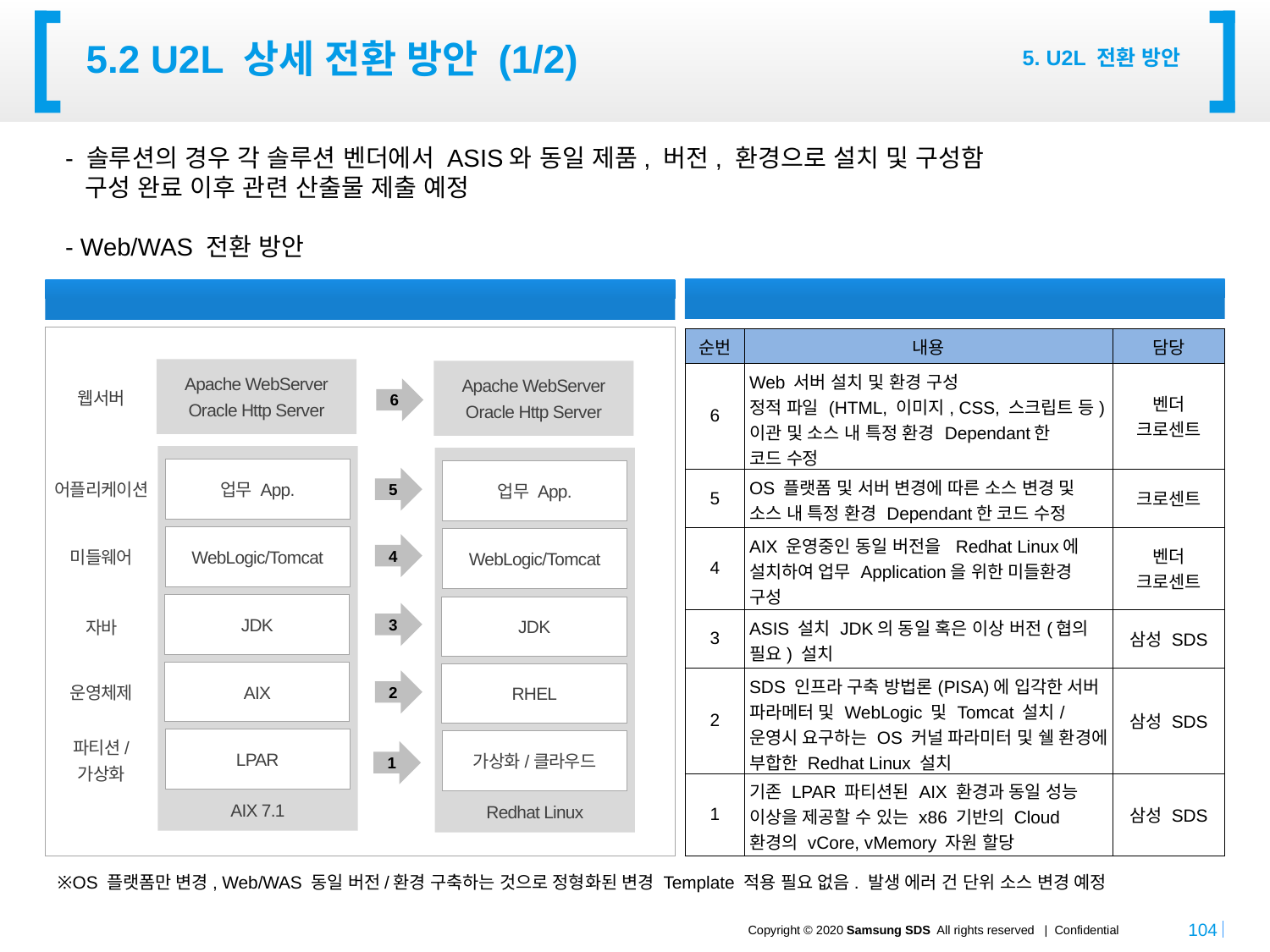

# 5.2 U2L 상세 전환 방안 (1/2)
5. U2L 전환 방안
- 솔루션의 경우 각 솔루션 벤더에서 ASIS와 동일 제품, 버전, 환경으로 설치 및 구성함
  구성 완료 이후 관련 산출물 제출 예정

- Web/WAS 전환 방안
전환 내용
웹 Application 전환

웹서버

어플리케이션

미들웨어

자바

운영체제

파티션/
가상화
| 순번 | 내용 | 담당 |
| --- | --- | --- |
| 6 | Web 서버 설치 및 환경 구성 정적 파일 (HTML, 이미지, CSS, 스크립트 등) 이관 및 소스 내 특정 환경 Dependant한 코드 수정 | 벤더 크로센트 |
| 5 | OS 플랫폼 및 서버 변경에 따른 소스 변경 및 소스 내 특정 환경 Dependant한 코드 수정 | 크로센트 |
| 4 | AIX 운영중인 동일 버전을 Redhat Linux에 설치하여 업무 Application을 위한 미들환경 구성 | 벤더 크로센트 |
| 3 | ASIS 설치 JDK의 동일 혹은 이상 버전(협의 필요) 설치 | 삼성 SDS |
| 2 | SDS 인프라 구축 방법론(PISA)에 입각한 서버 파라메터 및 WebLogic 및 Tomcat 설치/운영시 요구하는 OS 커널 파라미터 및 쉘 환경에 부합한 Redhat Linux 설치 | 삼성 SDS |
| 1 | 기존 LPAR 파티션된 AIX 환경과 동일 성능 이상을 제공할 수 있는 x86 기반의 Cloud 환경의 vCore, vMemory 자원 할당 | 삼성 SDS |
Apache WebServer
Oracle Http Server
Apache WebServer
Oracle Http Server
6
AIX 7.1
Redhat Linux
업무 App.
업무 App.
5
WebLogic/Tomcat
WebLogic/Tomcat
4
JDK
JDK
3
AIX
RHEL
2
LPAR
가상화/클라우드
1
※ OS 플랫폼만 변경, Web/WAS 동일 버전/환경 구축하는 것으로 정형화된 변경 Template 적용 필요 없음. 발생 에러 건 단위 소스 변경 예정